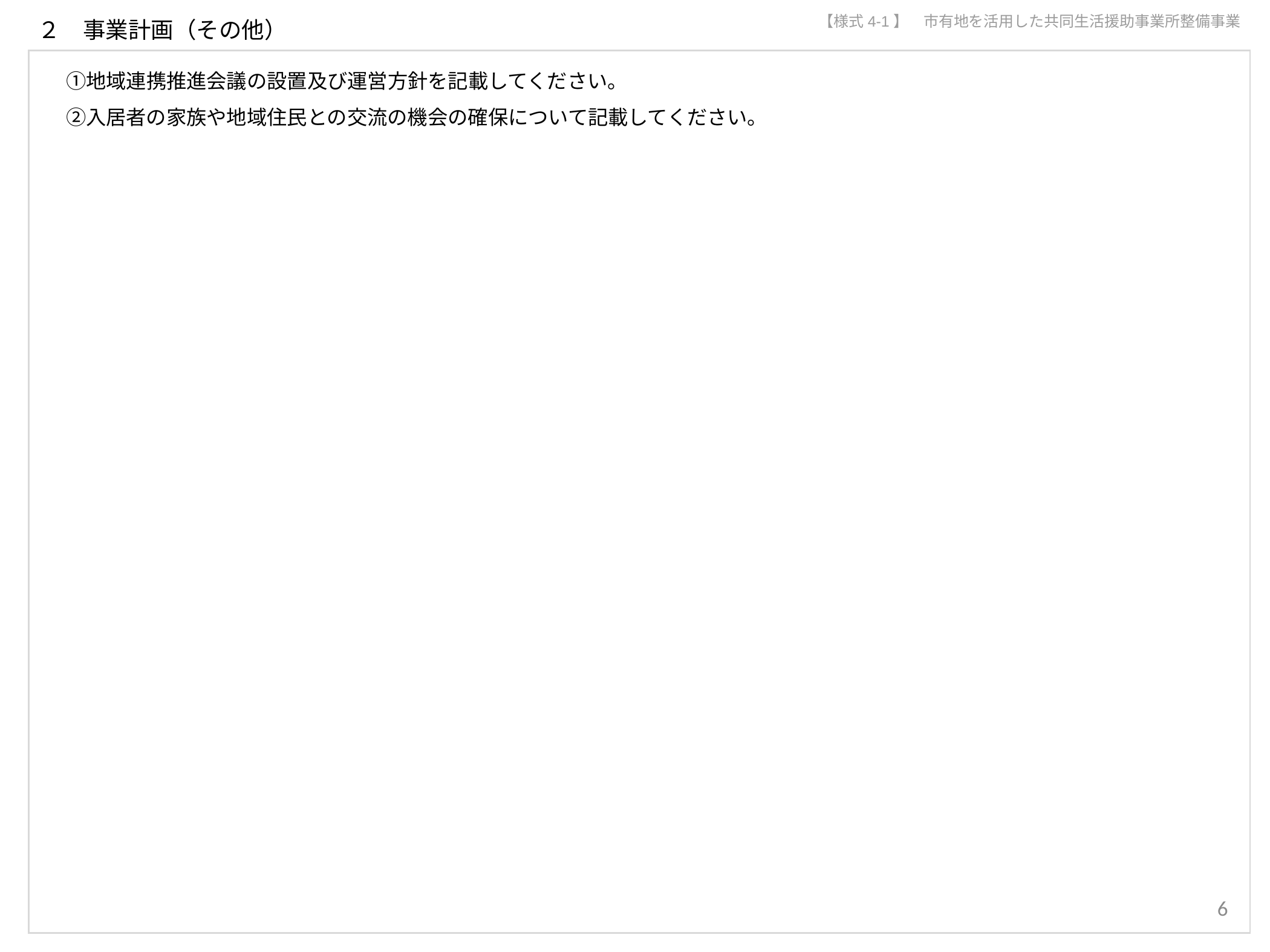

【様式4-1】　市有地を活用した共同生活援助事業所整備事業
２　事業計画（その他）

　①地域連携推進会議の設置及び運営方針を記載してください。
　②入居者の家族や地域住民との交流の機会の確保について記載してください。

6